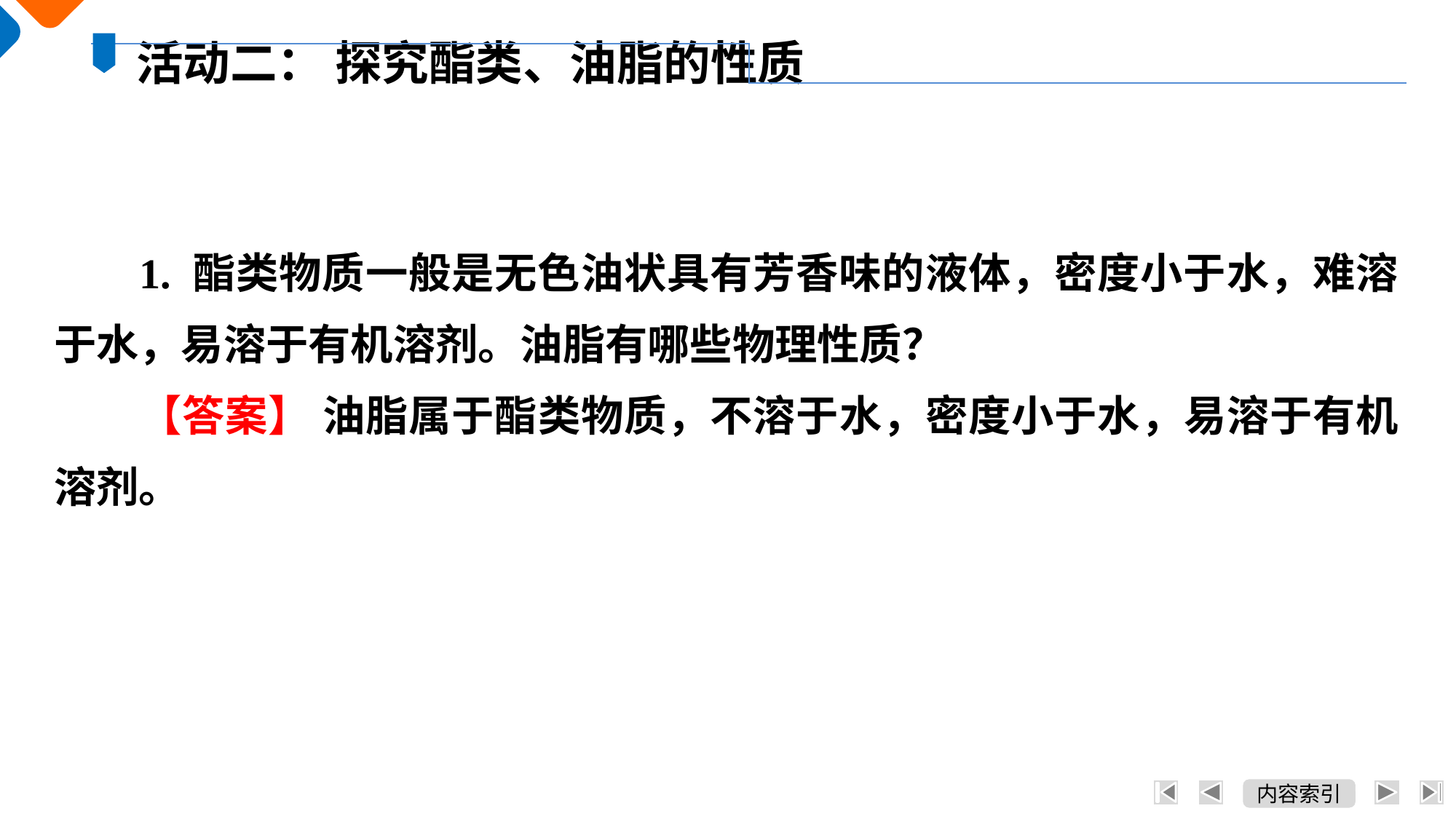

活动二： 探究酯类、油脂的性质

1. 酯类物质一般是无色油状具有芳香味的液体，密度小于水，难溶于水，易溶于有机溶剂。油脂有哪些物理性质？
【答案】 油脂属于酯类物质，不溶于水，密度小于水，易溶于有机溶剂。